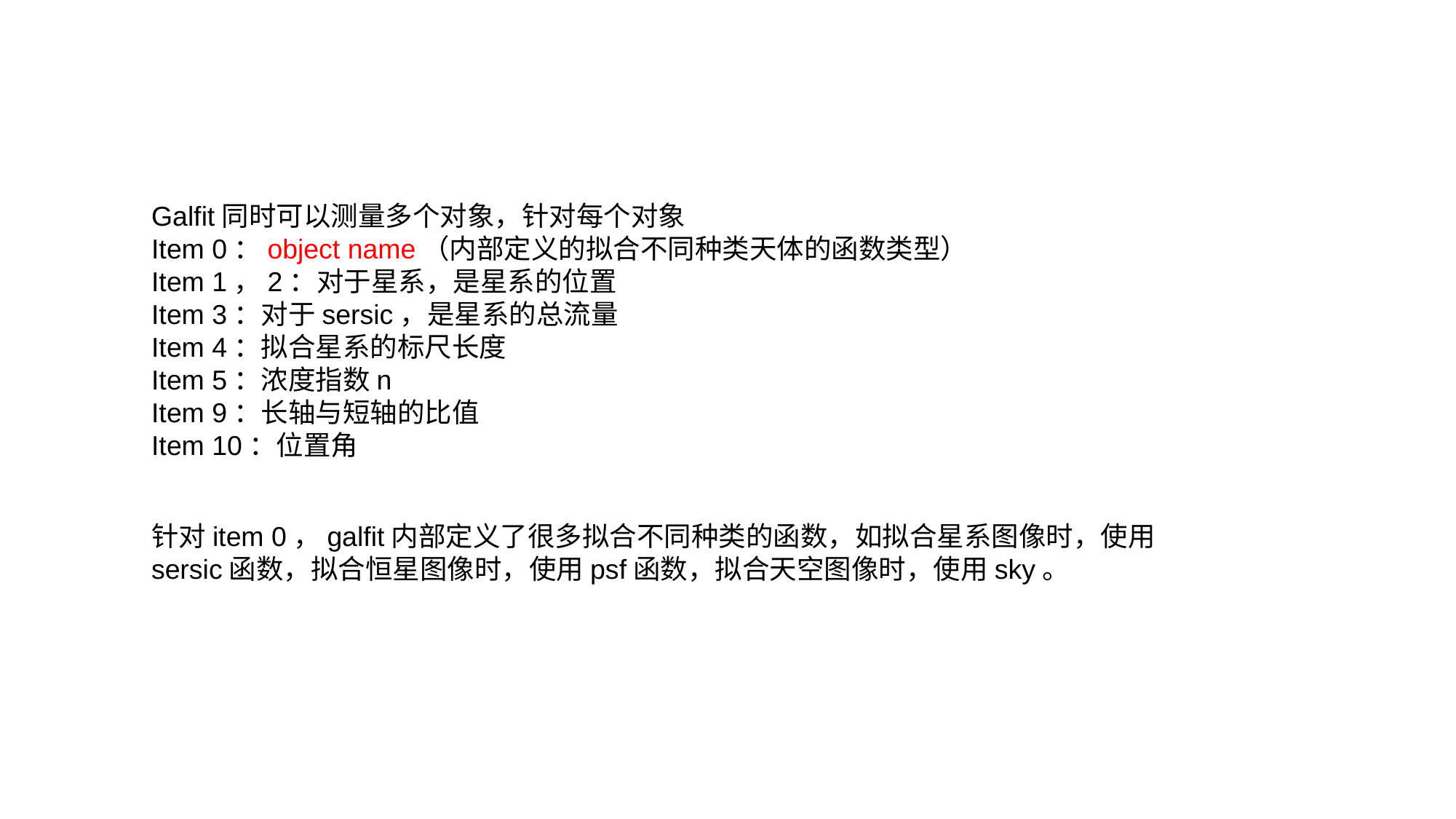

Galfit同时可以测量多个对象，针对每个对象
Item 0：object name（内部定义的拟合不同种类天体的函数类型）
Item 1，2：对于星系，是星系的位置
Item 3：对于sersic，是星系的总流量
Item 4：拟合星系的标尺长度
Item 5：浓度指数n
Item 9：长轴与短轴的比值
Item 10：位置角
针对item 0，galfit内部定义了很多拟合不同种类的函数，如拟合星系图像时，使用sersic函数，拟合恒星图像时，使用psf函数，拟合天空图像时，使用sky。